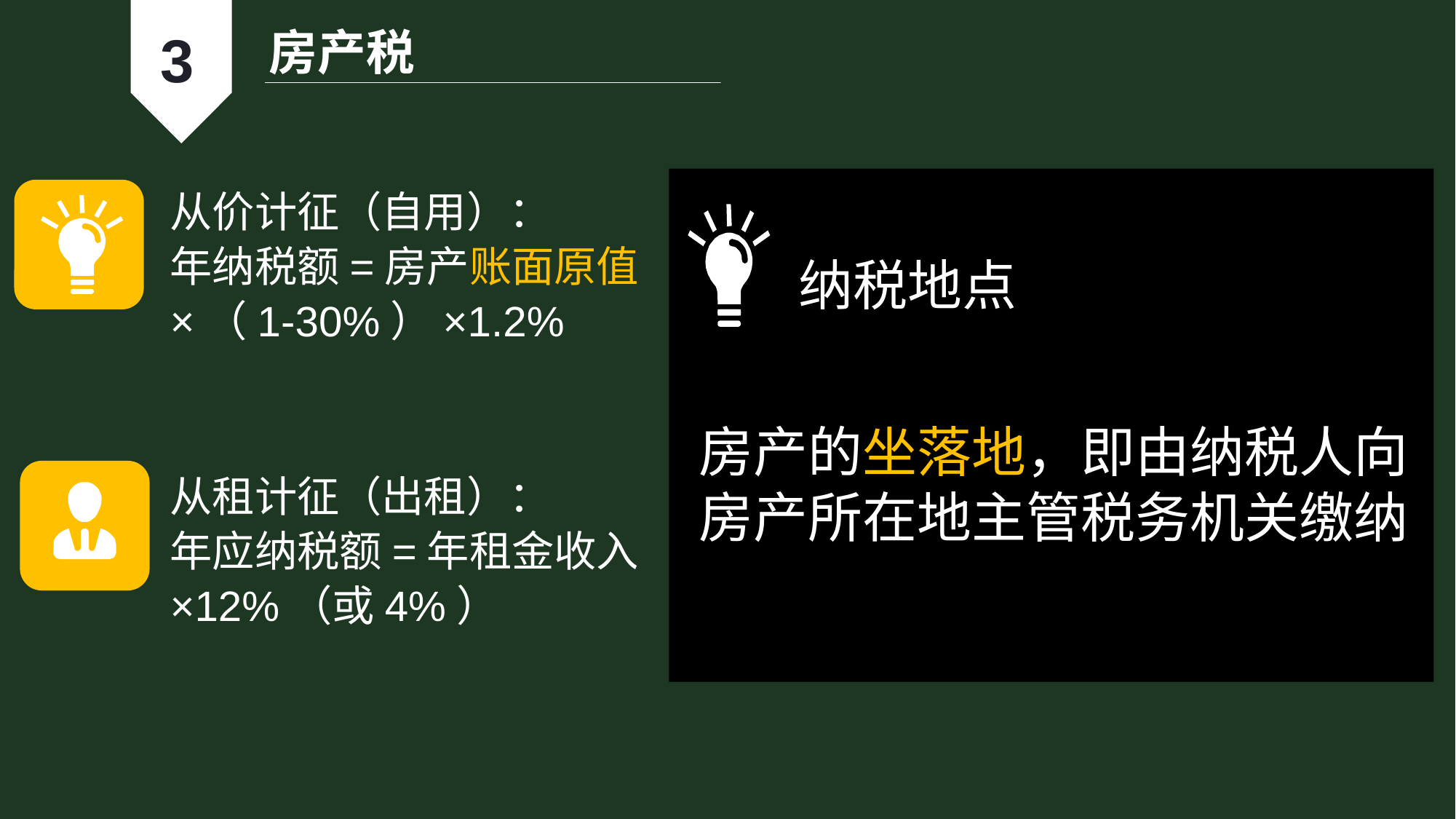

房产税
3

从价计征（自用）：
年纳税额=房产账面原值×（1-30%）×1.2%

纳税地点

房产的坐落地，即由纳税人向房产所在地主管税务机关缴纳
从租计征（出租）：
年应纳税额=年租金收入×12%（或4%）